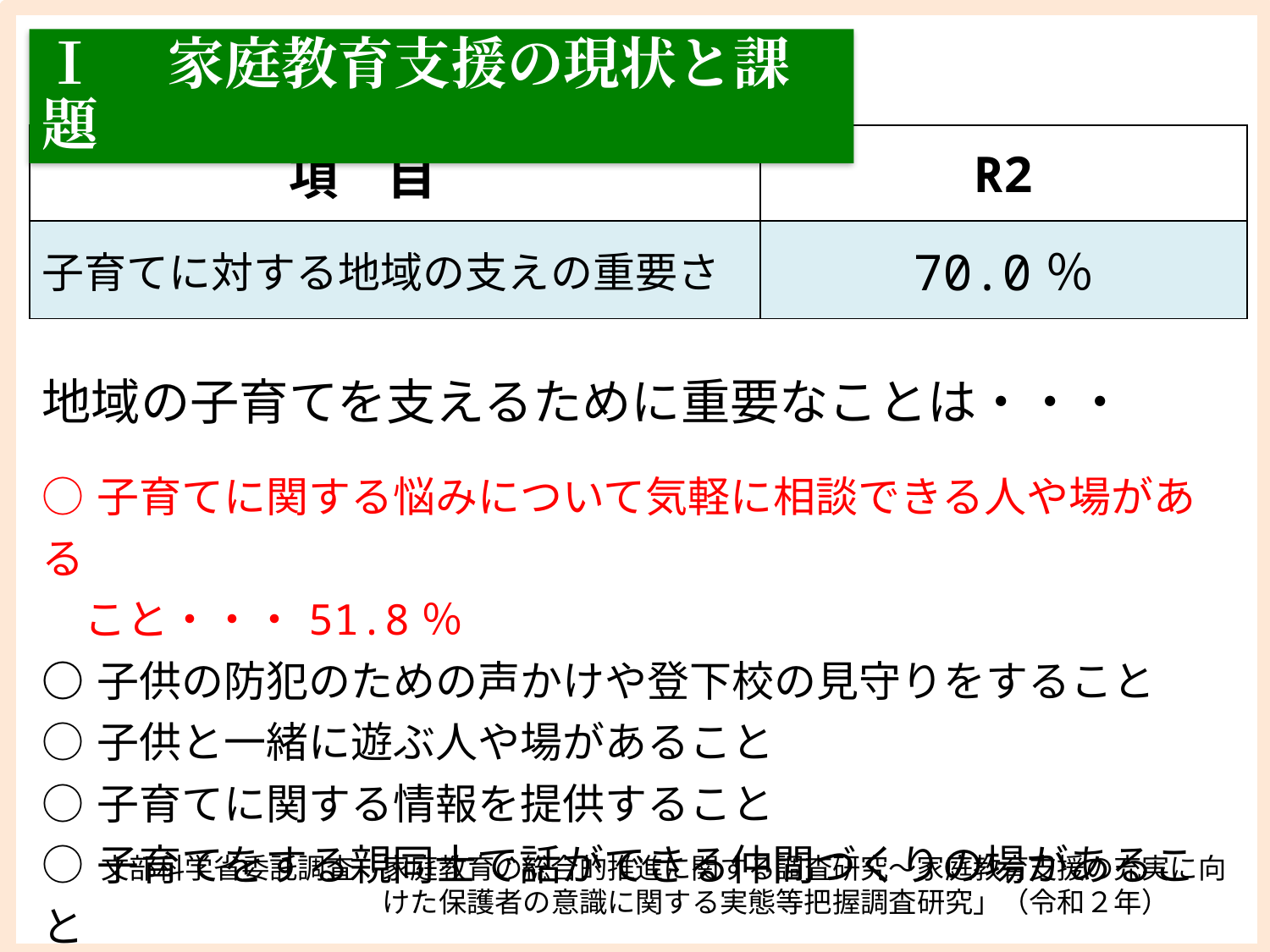

Ⅰ　家庭教育支援の現状と課題
| 項　目 | R2 |
| --- | --- |
| 子育てに対する地域の支えの重要さ | 70.0％ |
| 地域の子育てを支えるために重要なことは・・・ ○子育てに関する悩みについて気軽に相談できる人や場がある 　こと・・・51.8％ ○子供の防犯のための声かけや登下校の見守りをすること ○子供と一緒に遊ぶ人や場があること ○子育てに関する情報を提供すること ○子育てをする親同士で話ができる仲間づくりの場があること |  |
　　文部科学省委託調査「家庭教育の総合的推進に関する調査研究～家庭教育支援の充実に向
　　　　　　　　　　　　けた保護者の意識に関する実態等把握調査研究」（令和２年）